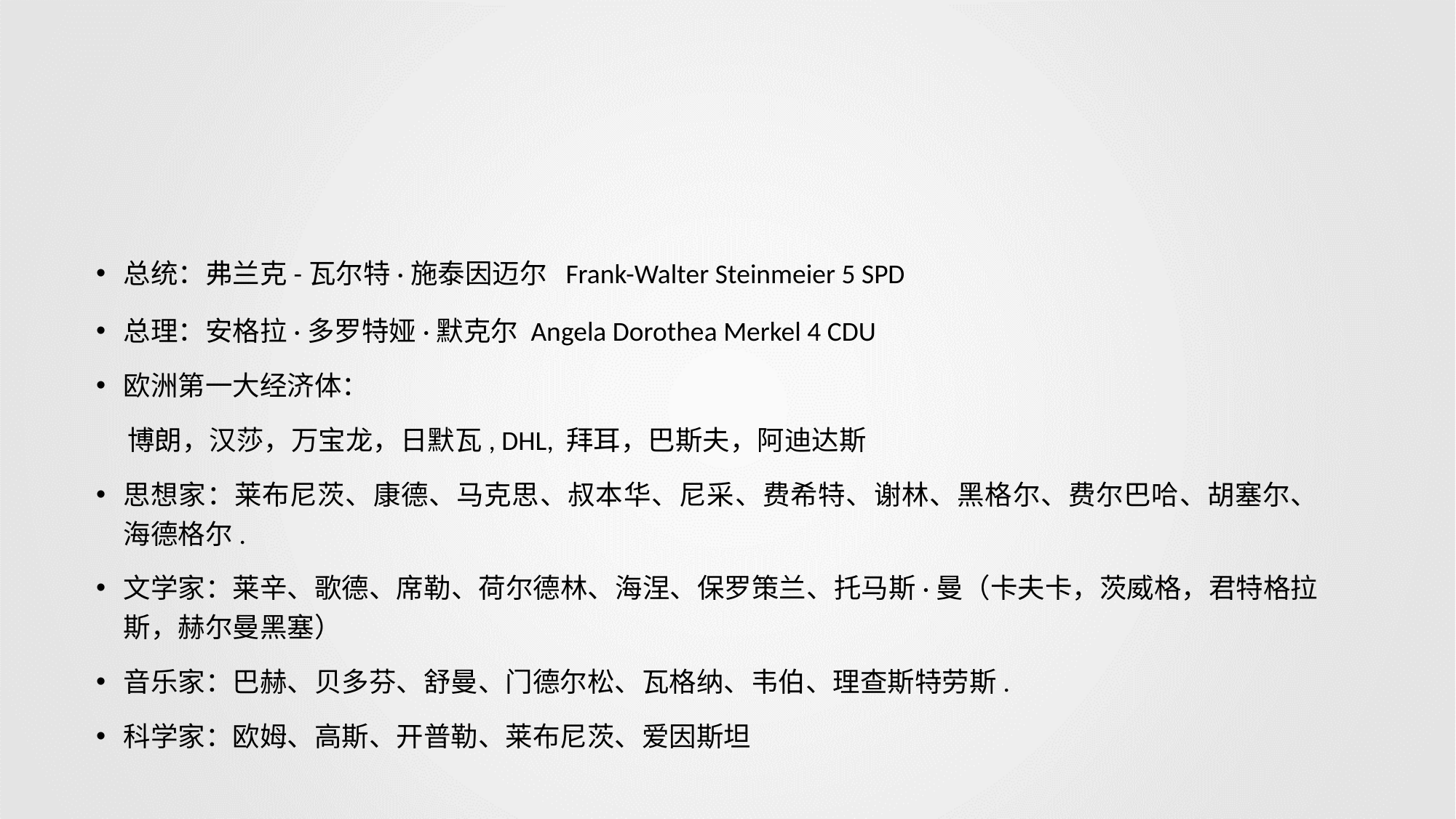

总统：弗兰克-瓦尔特·施泰因迈尔  Frank-Walter Steinmeier 5 SPD
总理：安格拉·多罗特娅·默克尔 Angela Dorothea Merkel 4 CDU
欧洲第一大经济体：
    博朗，汉莎，万宝龙，日默瓦, DHL, 拜耳，巴斯夫，阿迪达斯
思想家：莱布尼茨、康德、马克思、叔本华、尼采、费希特、谢林、黑格尔、费尔巴哈、胡塞尔、海德格尔.
文学家：莱辛、歌德、席勒、荷尔德林、海涅、保罗策兰、托马斯·曼（卡夫卡，茨威格，君特格拉斯，赫尔曼黑塞）
音乐家：巴赫、贝多芬、舒曼、门德尔松、瓦格纳、韦伯、理查斯特劳斯.
科学家：欧姆、高斯、开普勒、莱布尼茨、爱因斯坦